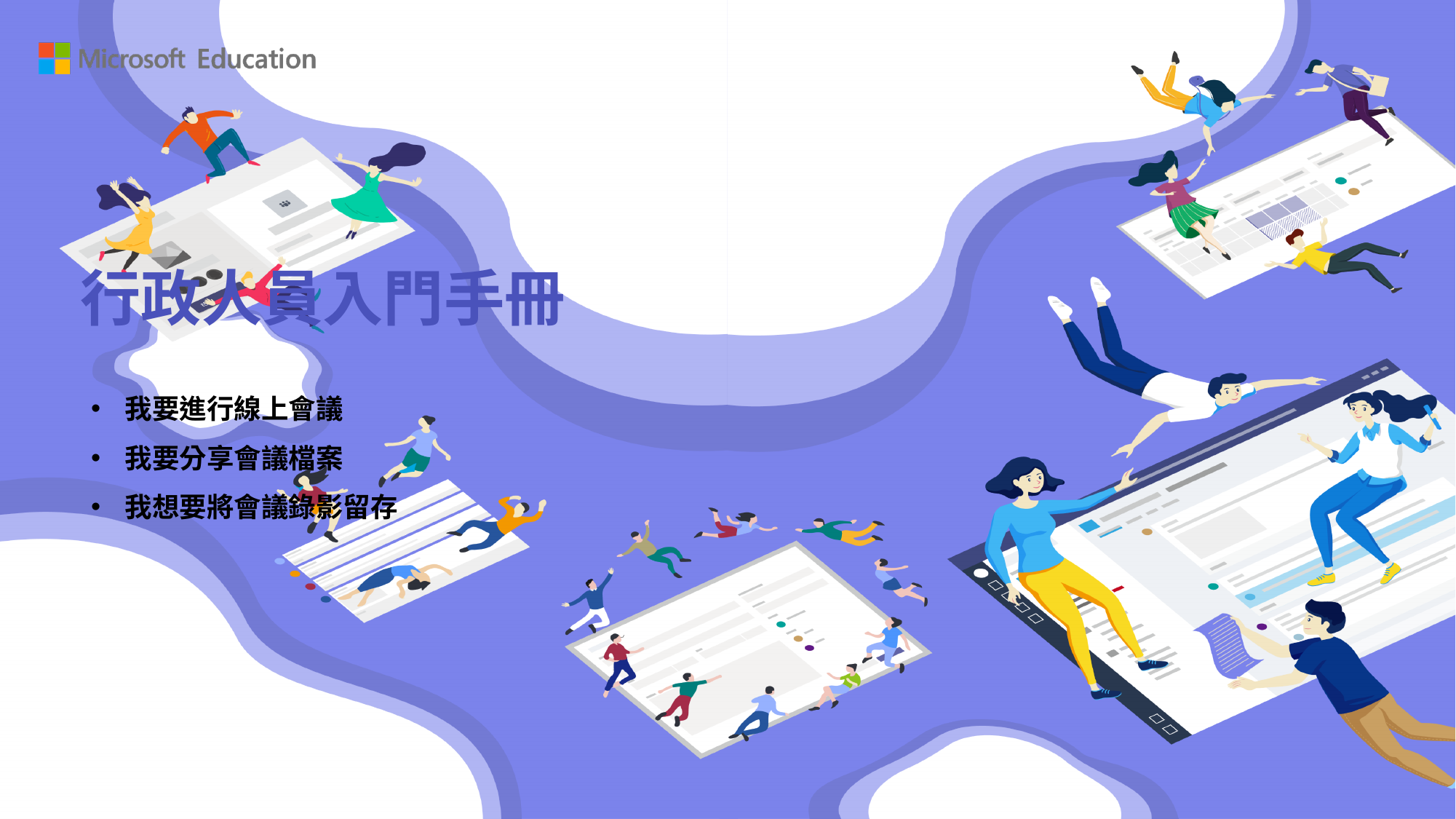

行政人員入門手冊
我要進行線上會議
我要分享會議檔案
我想要將會議錄影留存
3